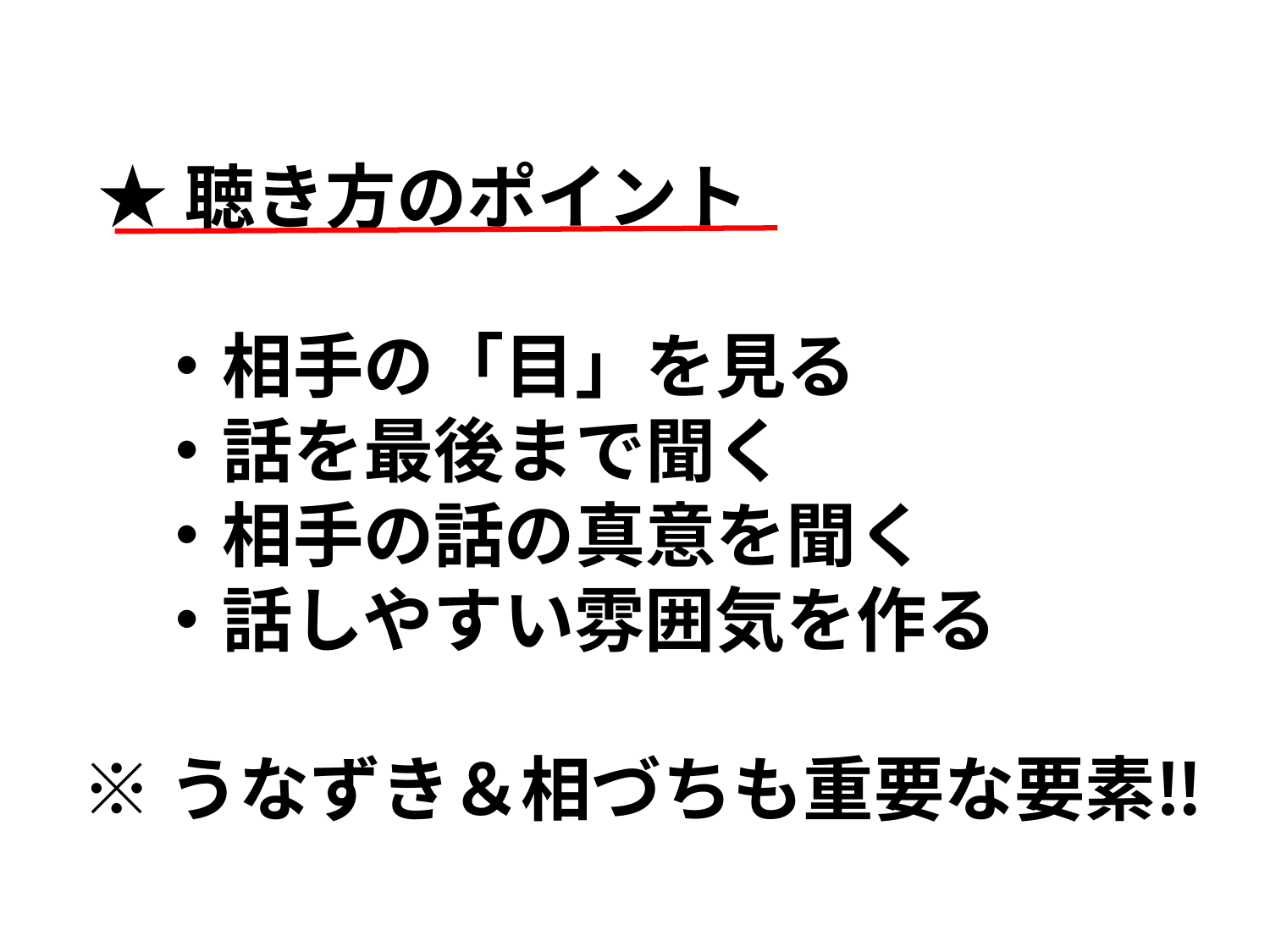

★聴き方のポイント

　・相手の「目」を見る
　・話を最後まで聞く
　・相手の話の真意を聞く
　・話しやすい雰囲気を作る

※うなずき＆相づちも重要な要素‼